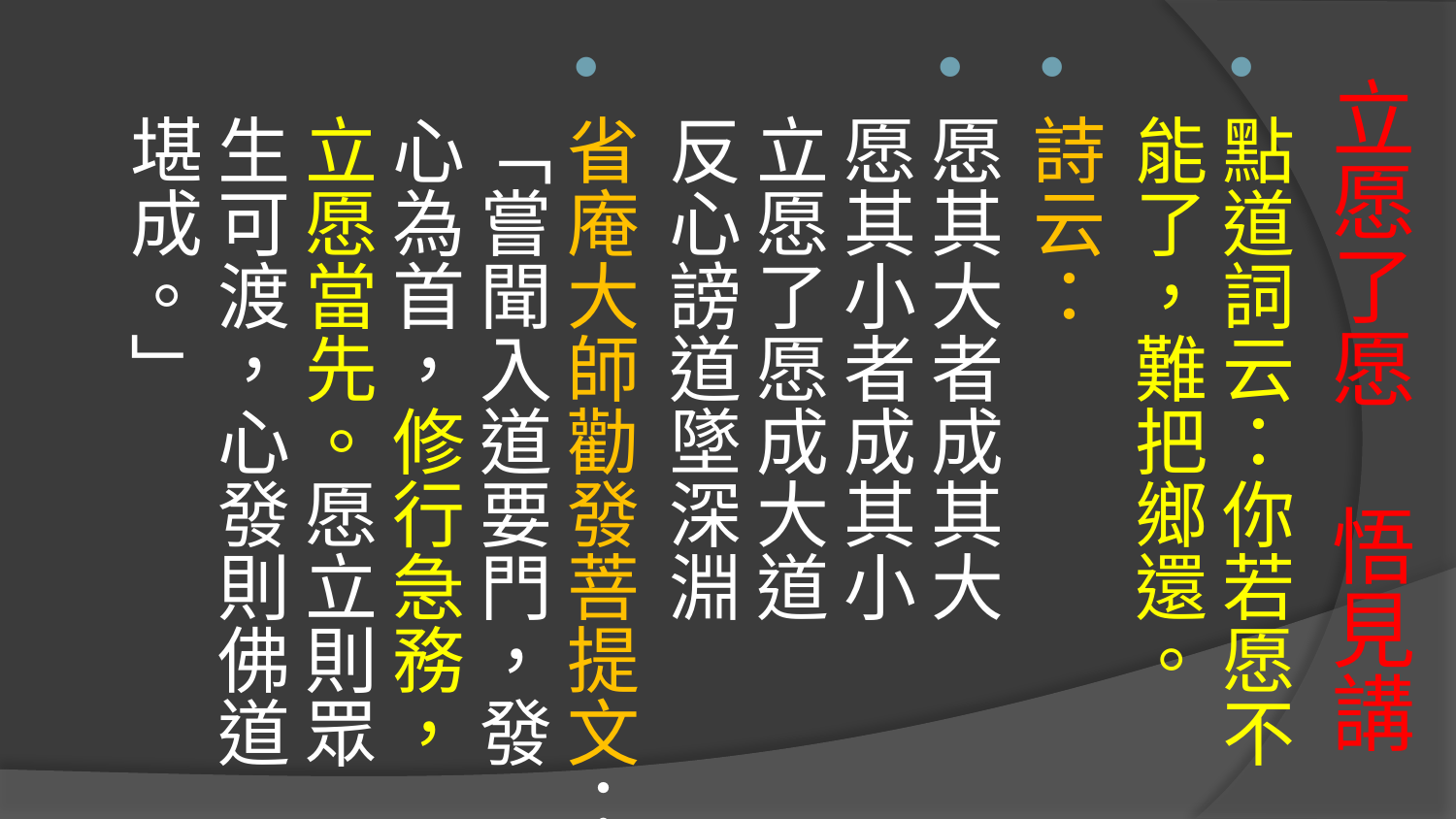

點道詞云：你若愿不能了，難把鄉還。
詩云：
愿其大者成其大     愿其小者成其小     立愿了愿成大道     反心謗道墜深淵
省庵大師勸發菩提文：「嘗聞入道要門，發心為首，修行急務，立愿當先。愿立則眾生可渡，心發則佛道堪成。」

# 立愿了愿     悟見講